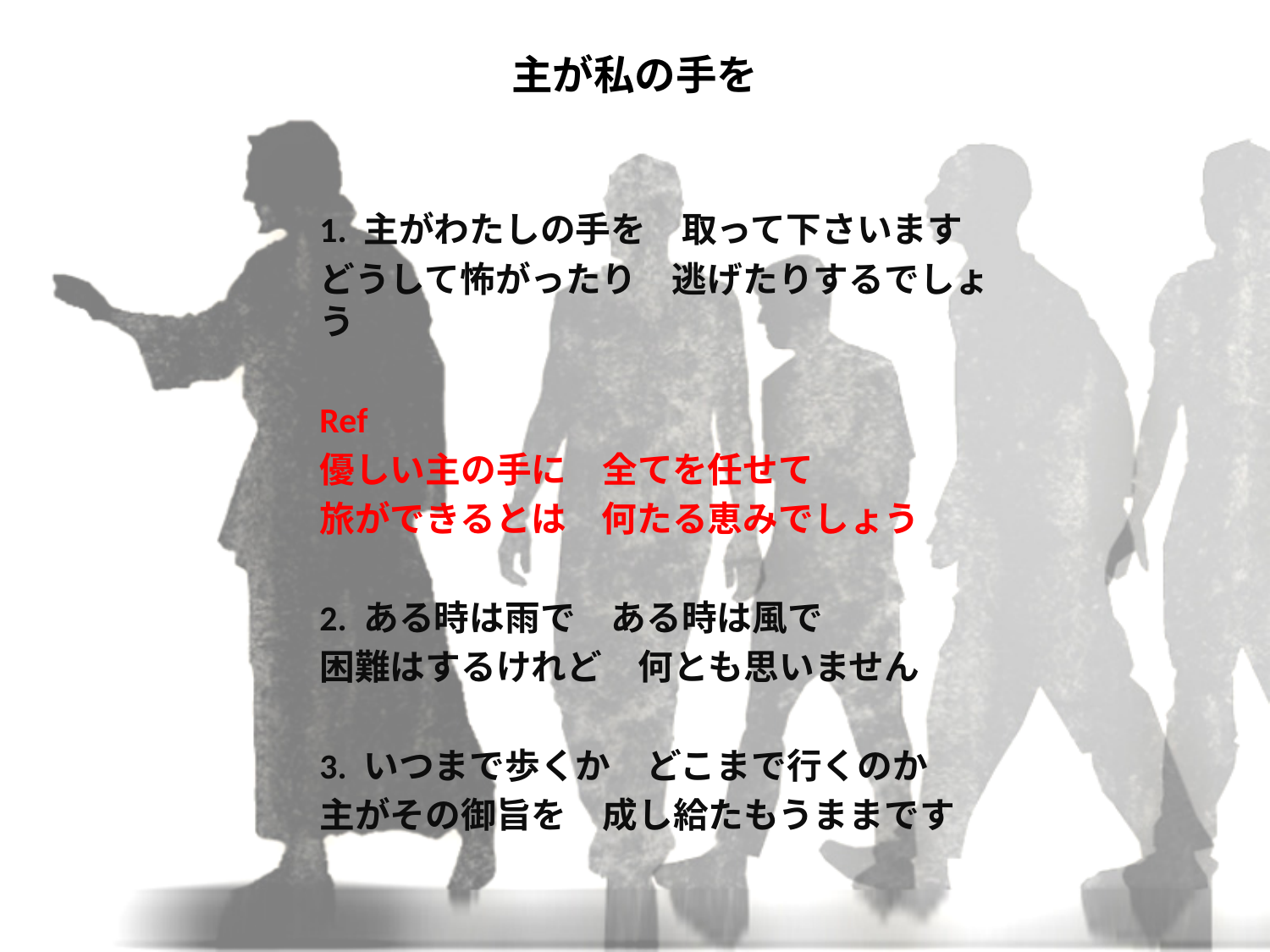

# 主が私の手を
1. 主がわたしの手を　取って下さいます
どうして怖がったり　逃げたりするでしょう

Ref
優しい主の手に　全てを任せて
旅ができるとは　何たる恵みでしょう

2. ある時は雨で　ある時は風で
困難はするけれど　何とも思いません

3. いつまで歩くか　どこまで行くのか
主がその御旨を　成し給たもうままです